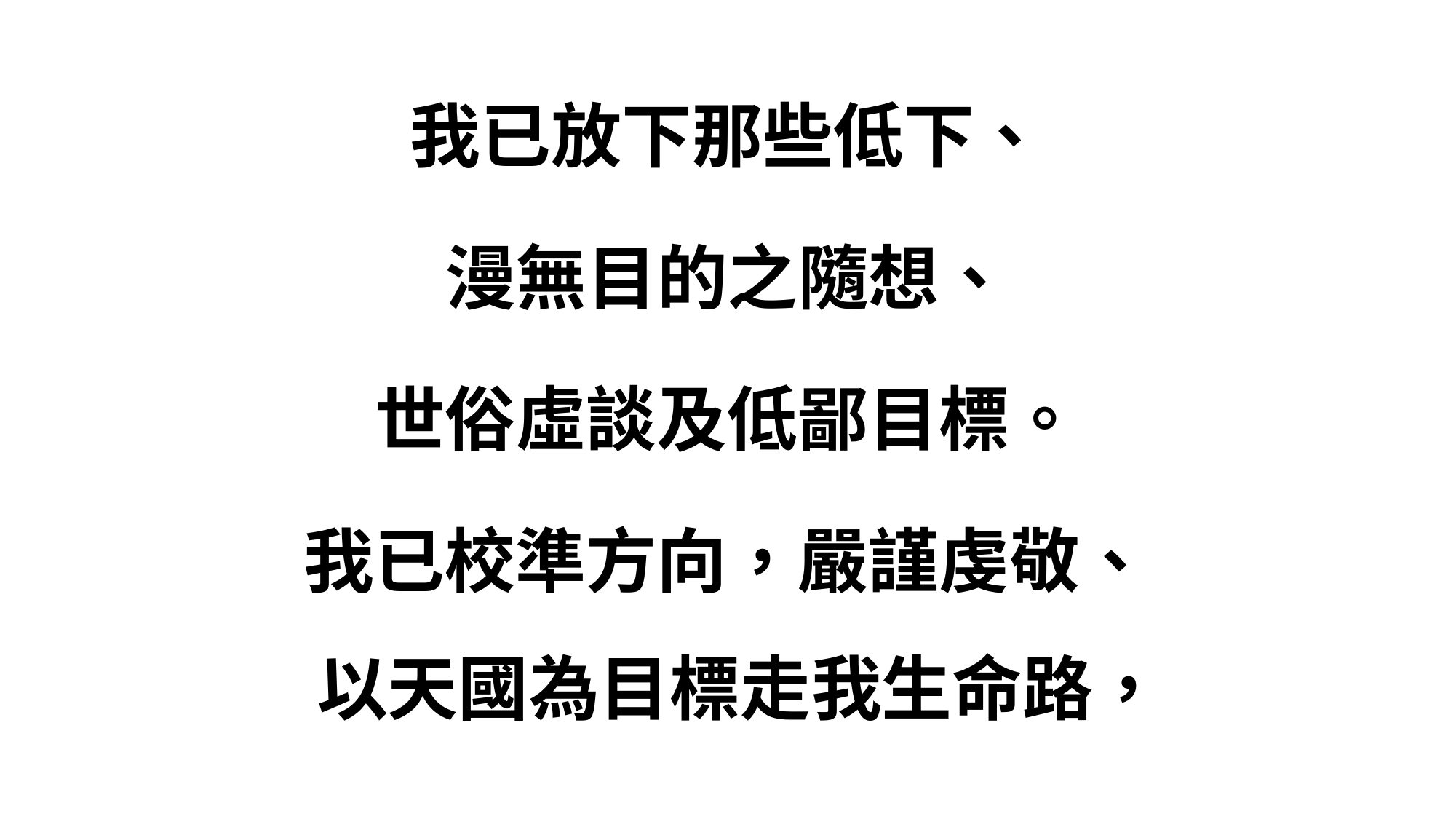

#
我已放下那些低下、
漫無目的之隨想、
世俗虛談及低鄙目標。
我已校準方向，嚴謹虔敬、
以天國為目標走我生命路，